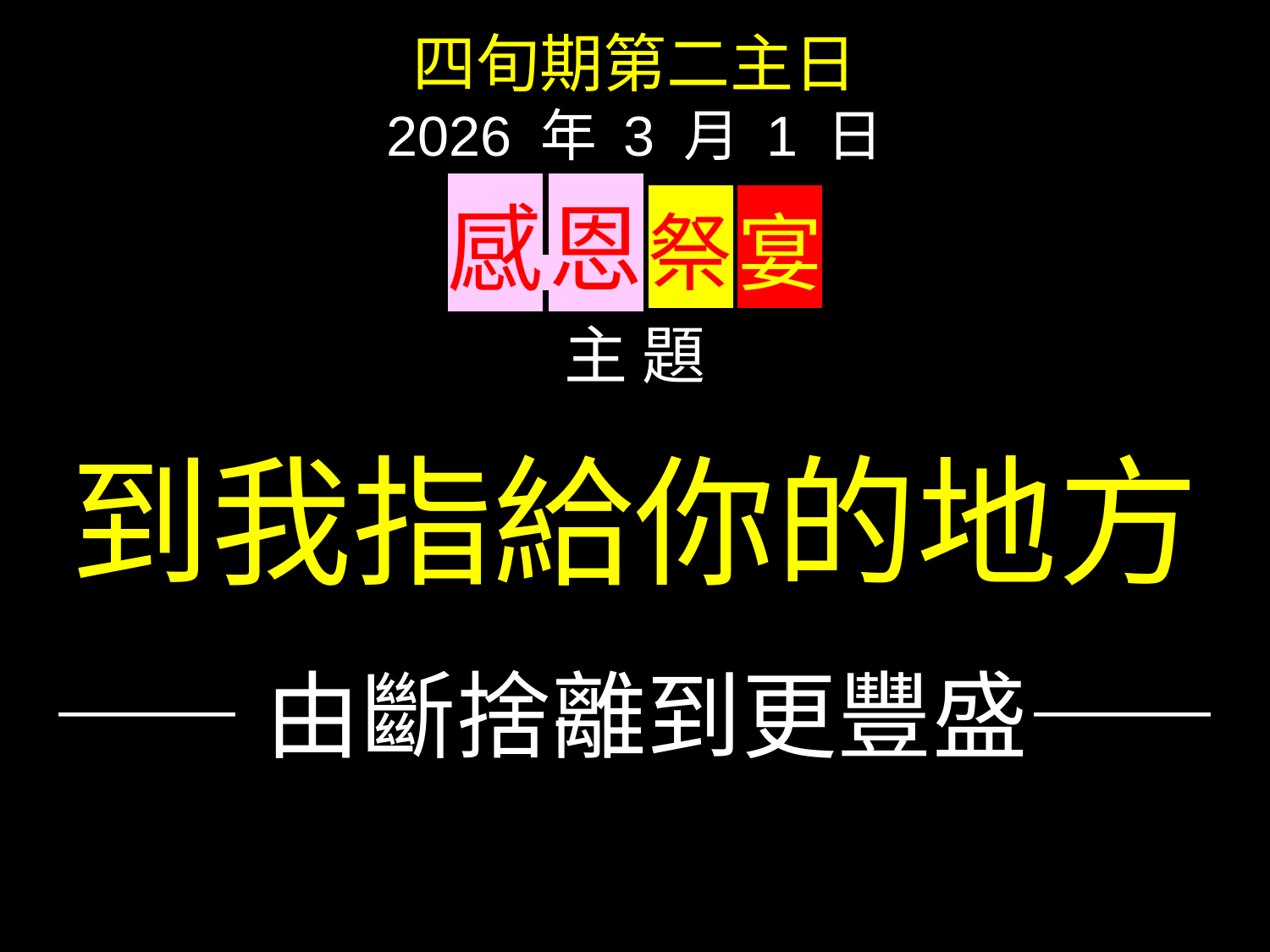

四旬期第二主日
2026 年 3 月 1 日
感 恩 祭 宴

主 題
到我指給你的地方
——由斷捨離到更豐盛——